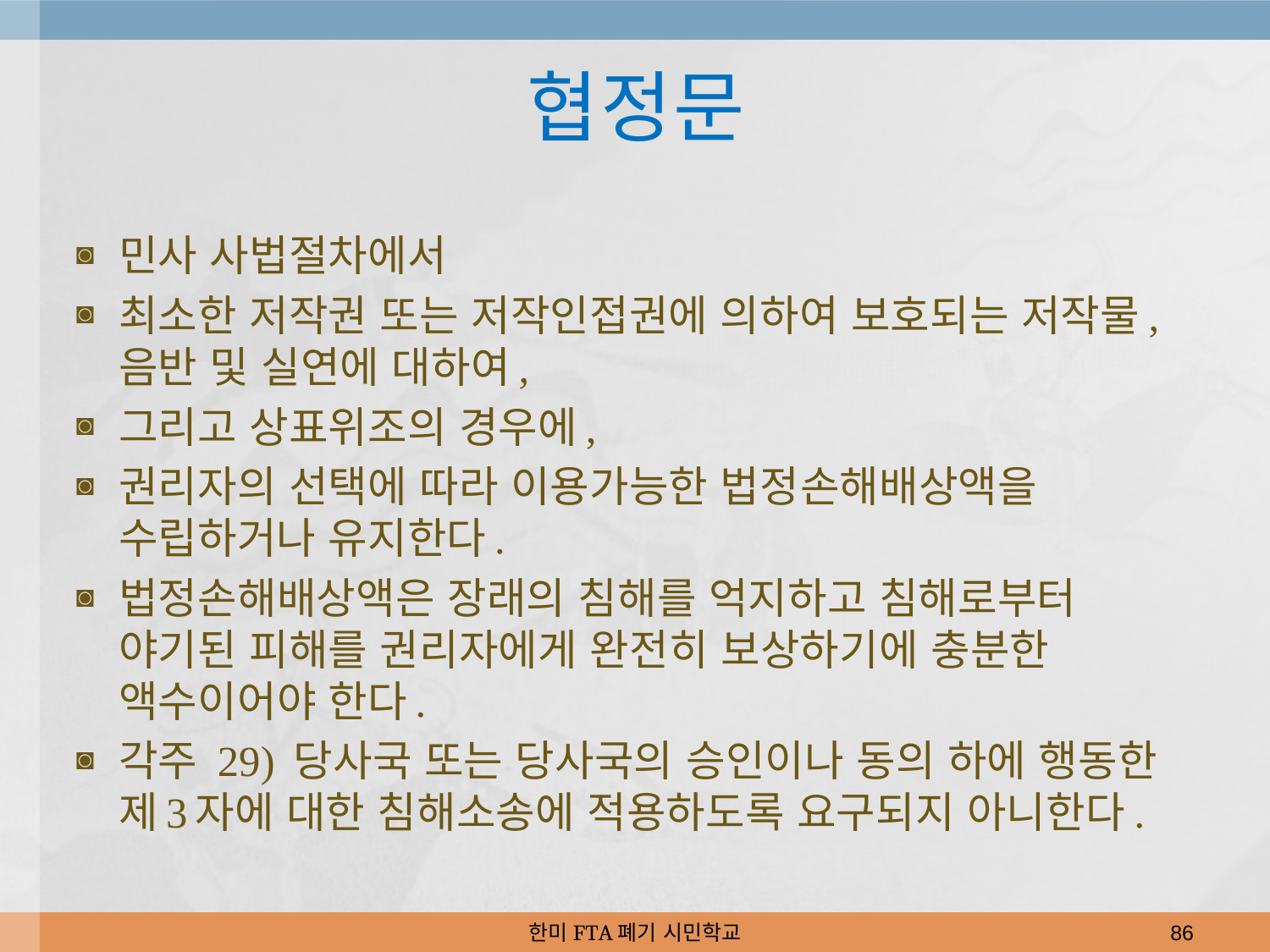

# 협정문
민사 사법절차에서
최소한 저작권 또는 저작인접권에 의하여 보호되는 저작물, 음반 및 실연에 대하여,
그리고 상표위조의 경우에,
권리자의 선택에 따라 이용가능한 법정손해배상액을 수립하거나 유지한다.
법정손해배상액은 장래의 침해를 억지하고 침해로부터 야기된 피해를 권리자에게 완전히 보상하기에 충분한 액수이어야 한다.
각주 29) 당사국 또는 당사국의 승인이나 동의 하에 행동한 제3자에 대한 침해소송에 적용하도록 요구되지 아니한다.
한미FTA폐기 시민학교
86